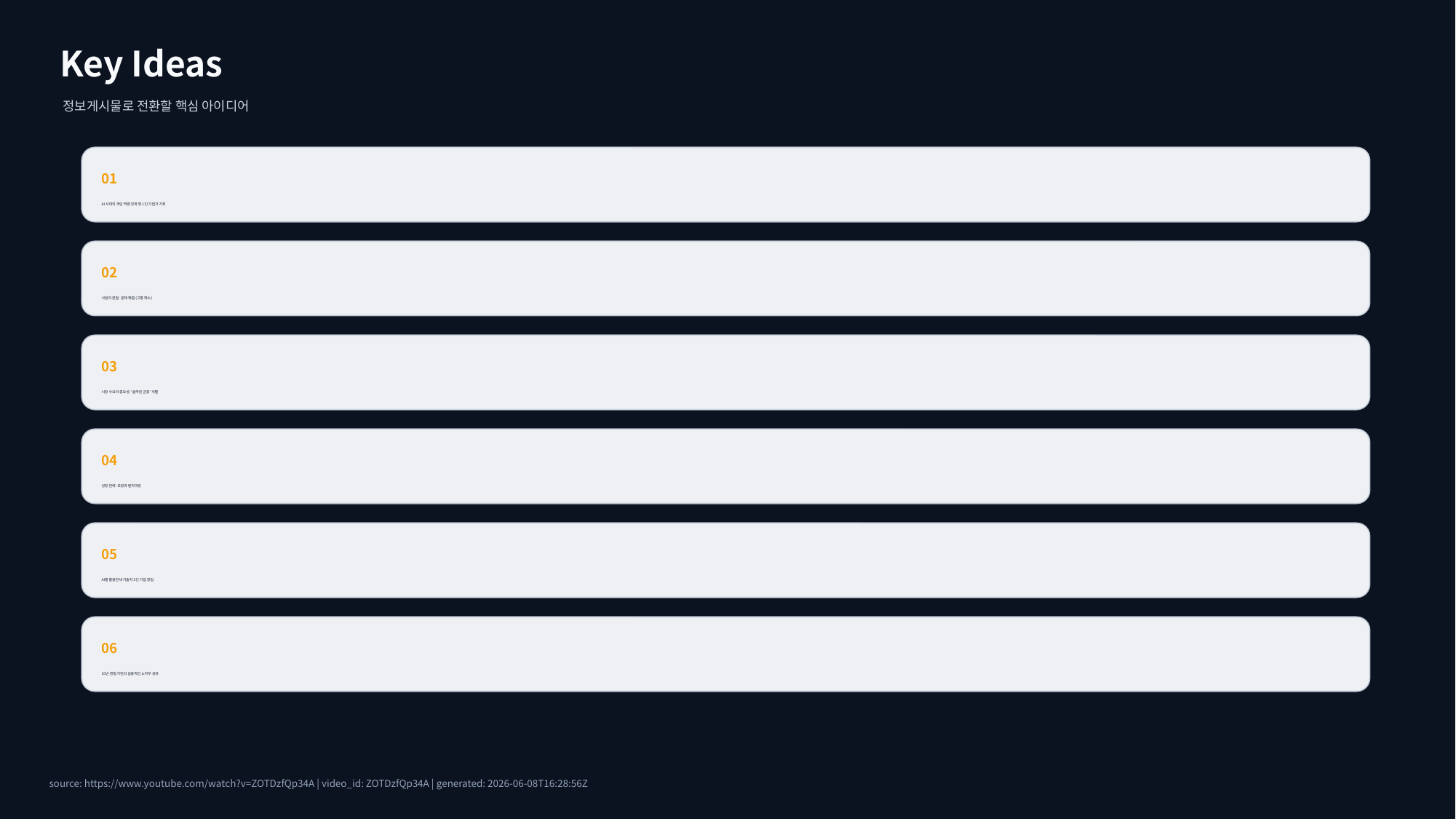

Key Ideas
정보게시물로 전환할 핵심 아이디어

01
AI 시대의 개인 역량 강화 및 1인 기업가 기회

02
사업의 본질: 문제 해결 (고통 해소)

03
시장 수요의 중요성: '굶주린 군중' 식별

04
성장 전략: 모방과 벤치마킹

05
AI를 활용한 비기술자 1인 기업 창업

06
10년 경험 기반의 실용적인 노하우 공유
source: https://www.youtube.com/watch?v=ZOTDzfQp34A | video_id: ZOTDzfQp34A | generated: 2026-06-08T16:28:56Z